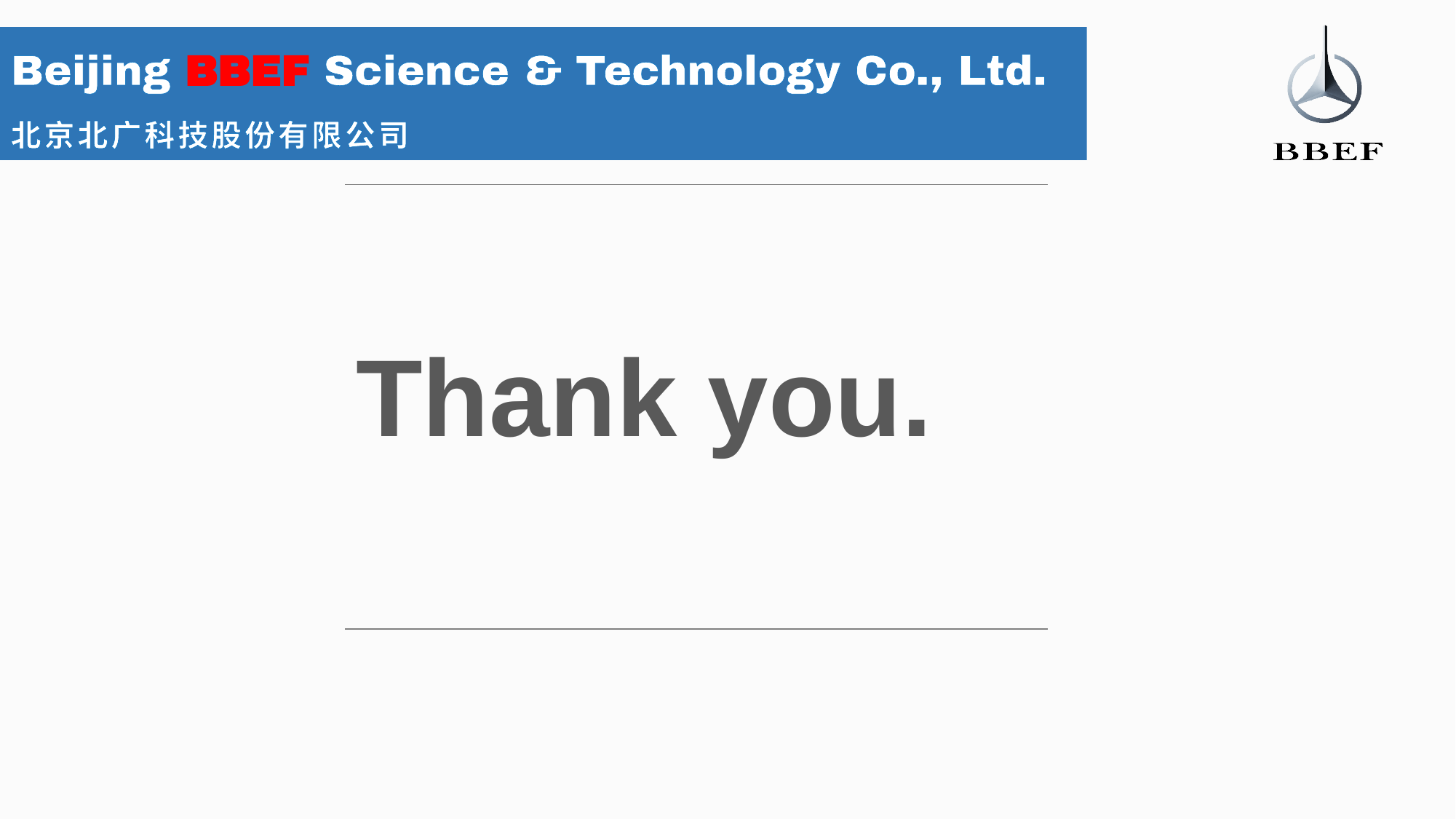

Beijing BBEF Science & Technology Co., Ltd.
北京北广科技股份有限公司
Thank you.